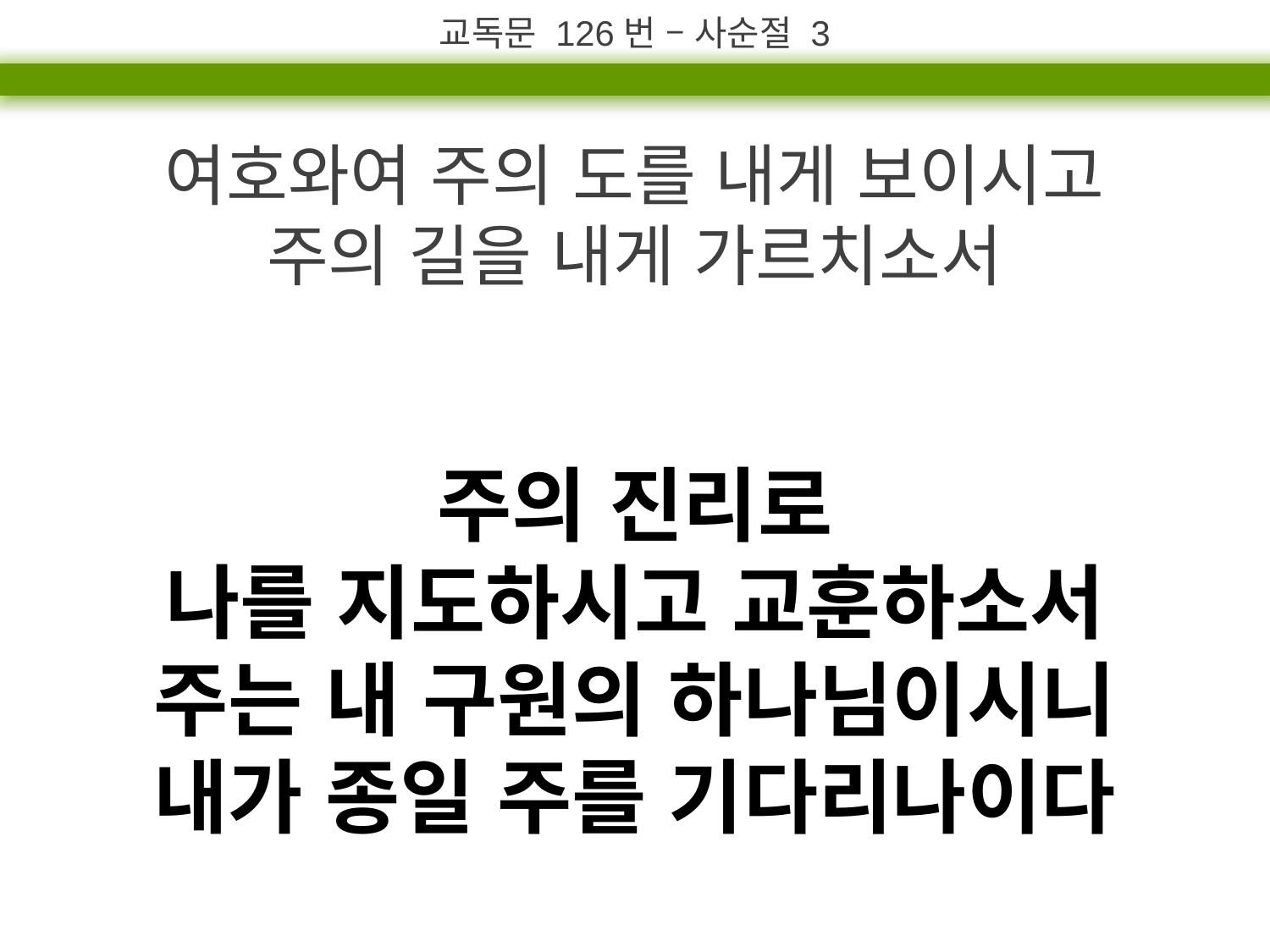

교독문 126번 – 사순절 3

여호와여 주의 도를 내게 보이시고
주의 길을 내게 가르치소서
주의 진리로
나를 지도하시고 교훈하소서
주는 내 구원의 하나님이시니
내가 종일 주를 기다리나이다